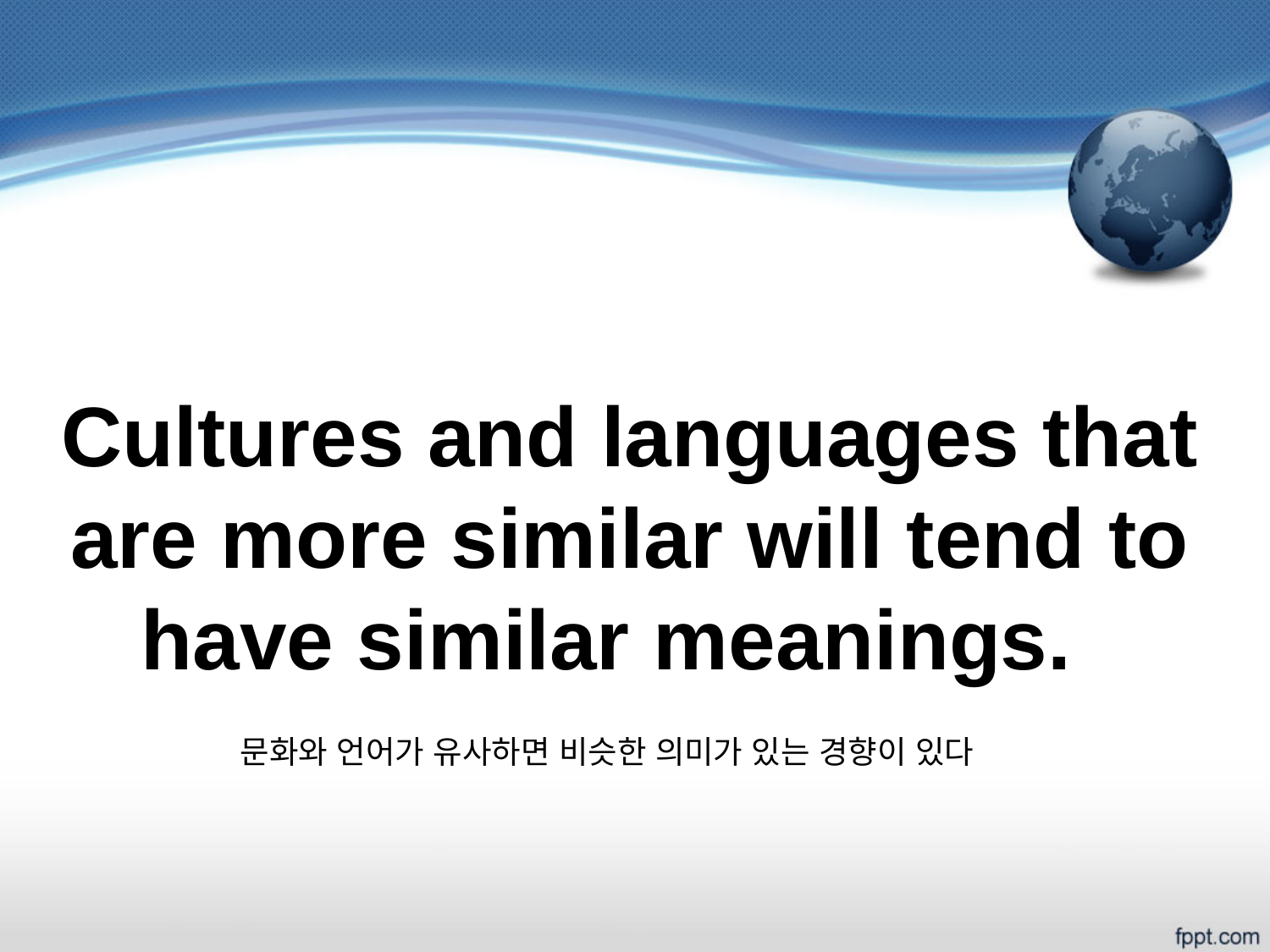

#

Cultures and languages that are more similar will tend to have similar meanings.
문화와 언어가 유사하면 비슷한 의미가 있는 경향이 있다